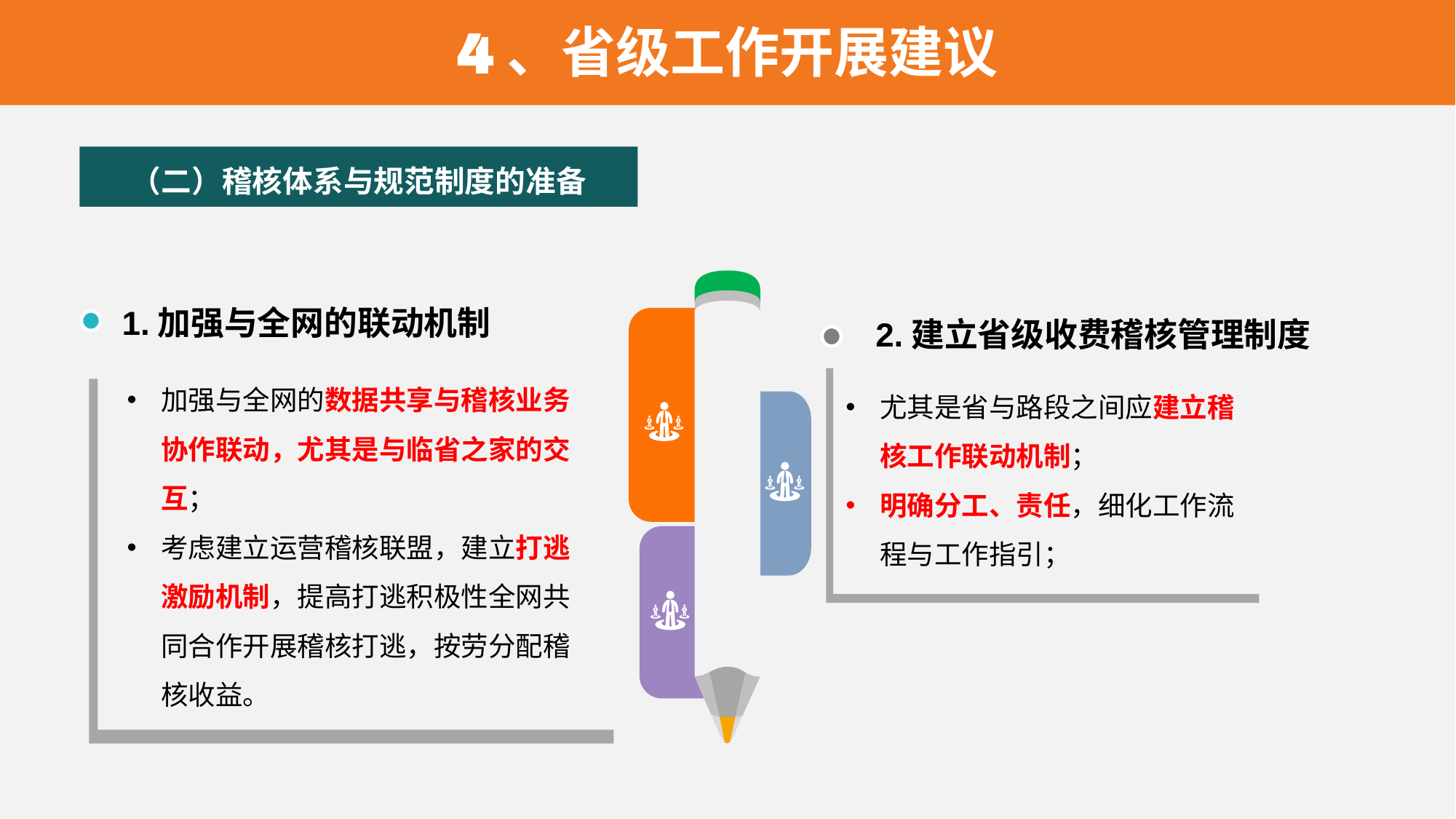

4、省级工作开展建议
（二）稽核体系与规范制度的准备

1.加强与全网的联动机制
加强与全网的数据共享与稽核业务协作联动，尤其是与临省之家的交互；
考虑建立运营稽核联盟，建立打逃激励机制，提高打逃积极性全网共同合作开展稽核打逃，按劳分配稽核收益。

2.建立省级收费稽核管理制度

尤其是省与路段之间应建立稽核工作联动机制；
明确分工、责任，细化工作流程与工作指引；